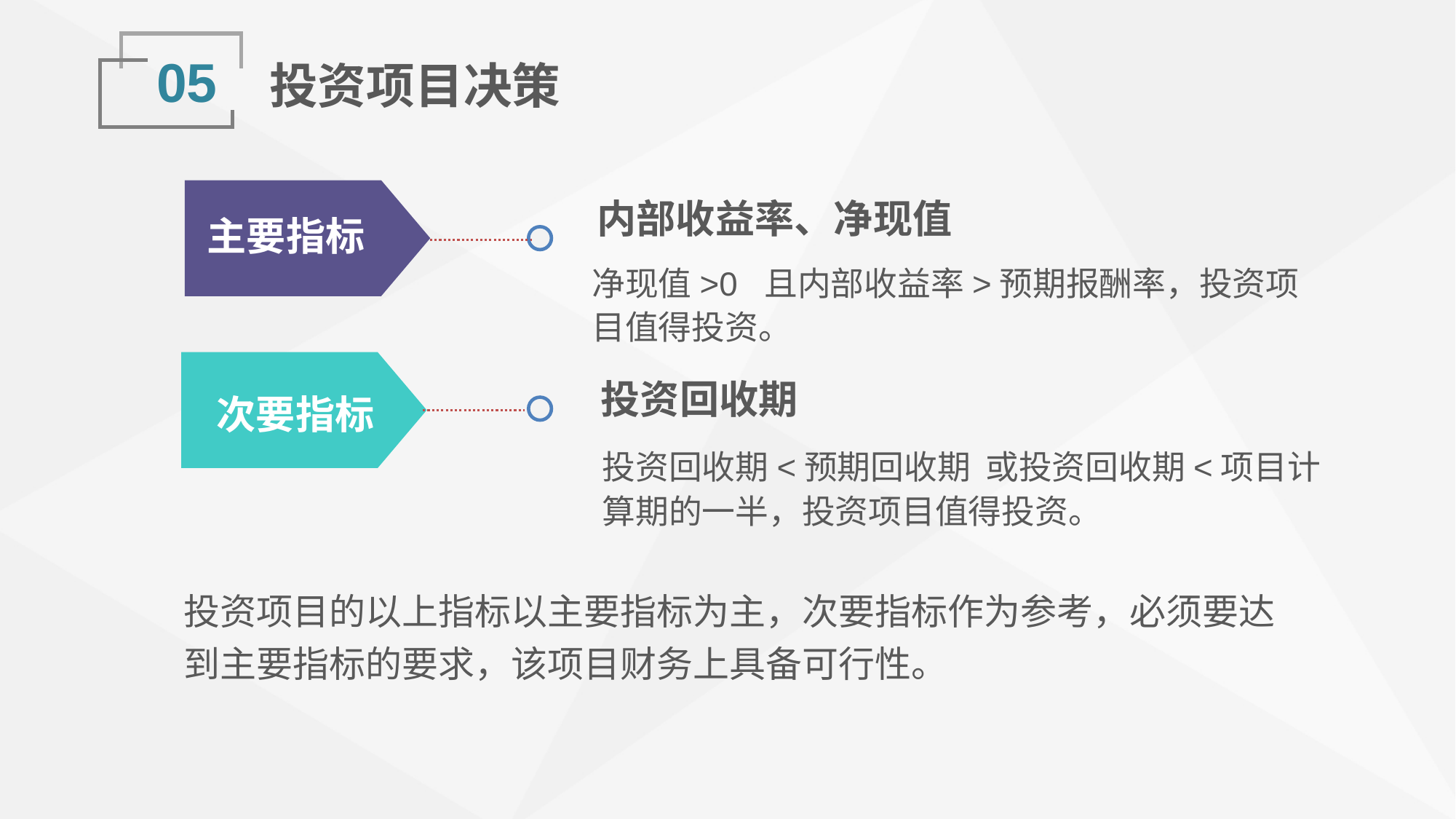

05
投资项目决策

内部收益率、净现值
净现值>0  且内部收益率>预期报酬率，投资项目值得投资。
主要指标

投资回收期
投资回收期<预期回收期  或投资回收期<项目计算期的一半，投资项目值得投资。
次要指标

投资项目的以上指标以主要指标为主，次要指标作为参考，必须要达到主要指标的要求，该项目财务上具备可行性。